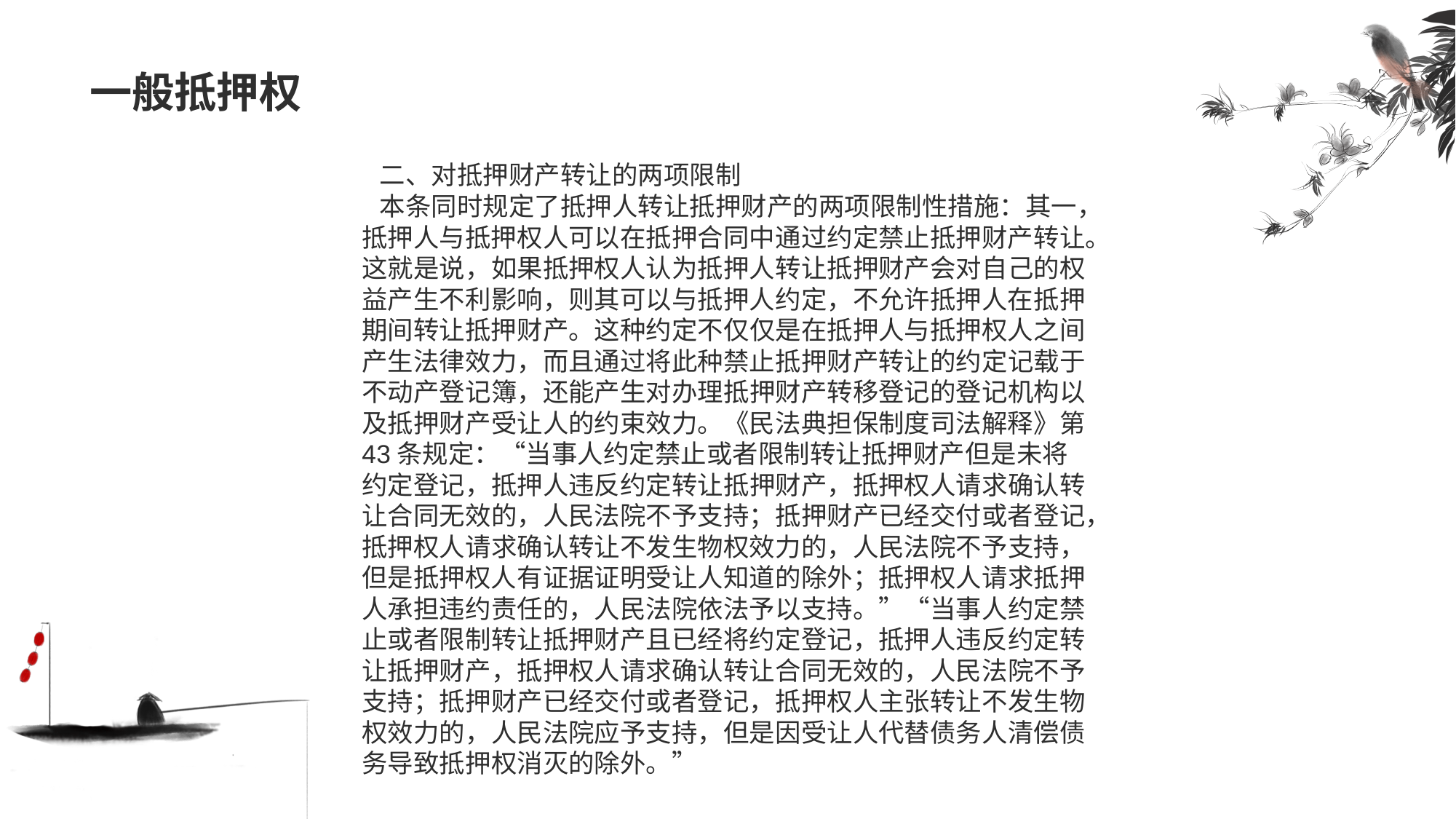

# 一般抵押权

  二、对抵押财产转让的两项限制
  本条同时规定了抵押人转让抵押财产的两项限制性措施：其一，抵押人与抵押权人可以在抵押合同中通过约定禁止抵押财产转让。这就是说，如果抵押权人认为抵押人转让抵押财产会对自己的权益产生不利影响，则其可以与抵押人约定，不允许抵押人在抵押期间转让抵押财产。这种约定不仅仅是在抵押人与抵押权人之间产生法律效力，而且通过将此种禁止抵押财产转让的约定记载于不动产登记簿，还能产生对办理抵押财产转移登记的登记机构以及抵押财产受让人的约束效力。《民法典担保制度司法解释》第43条规定：“当事人约定禁止或者限制转让抵押财产但是未将约定登记，抵押人违反约定转让抵押财产，抵押权人请求确认转让合同无效的，人民法院不予支持；抵押财产已经交付或者登记，抵押权人请求确认转让不发生物权效力的，人民法院不予支持，但是抵押权人有证据证明受让人知道的除外；抵押权人请求抵押人承担违约责任的，人民法院依法予以支持。”“当事人约定禁止或者限制转让抵押财产且已经将约定登记，抵押人违反约定转让抵押财产，抵押权人请求确认转让合同无效的，人民法院不予支持；抵押财产已经交付或者登记，抵押权人主张转让不发生物权效力的，人民法院应予支持，但是因受让人代替债务人清偿债务导致抵押权消灭的除外。”
128